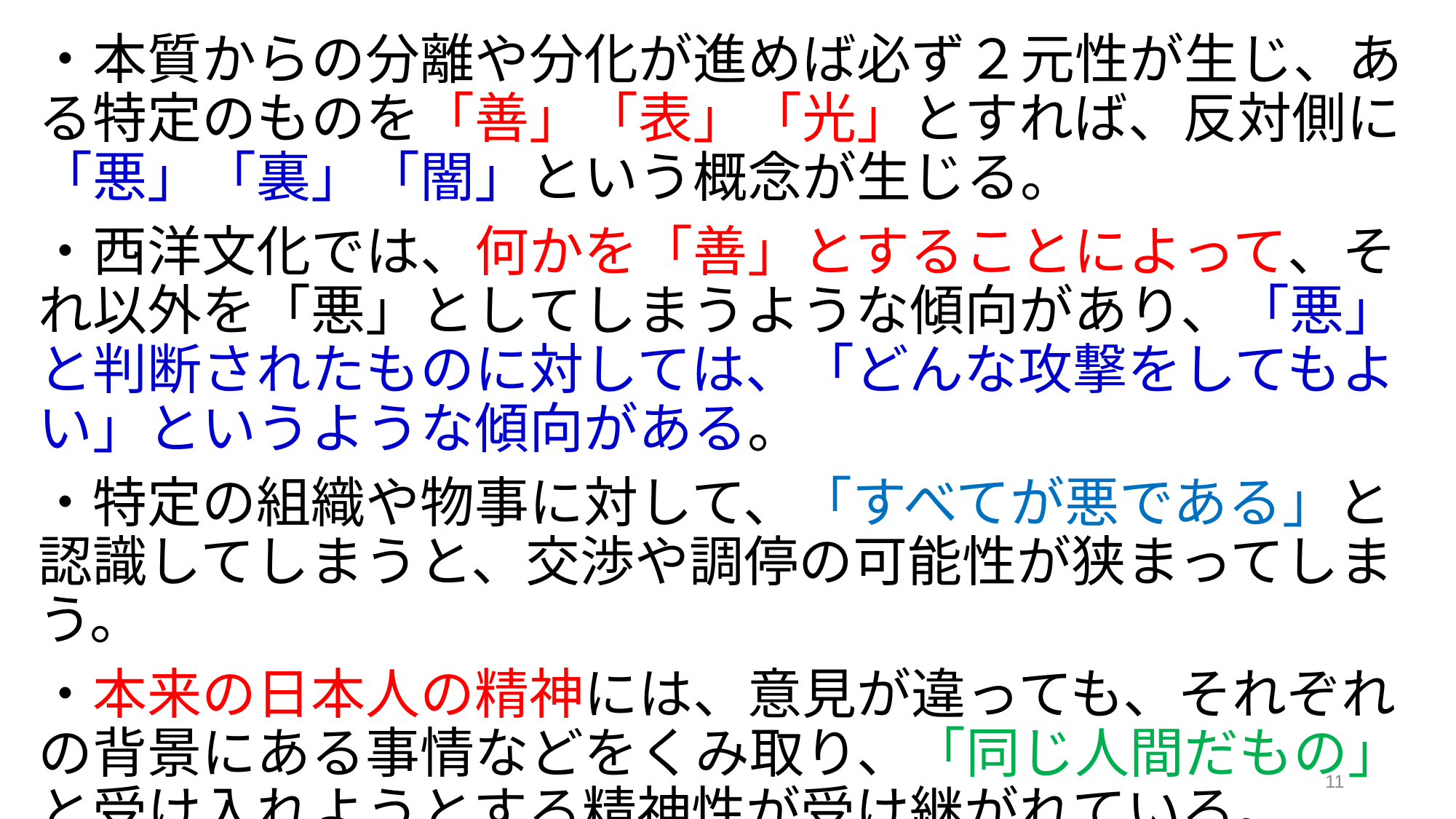

・本質からの分離や分化が進めば必ず２元性が生じ、ある特定のものを「善」「表」「光」とすれば、反対側に「悪」「裏」「闇」という概念が生じる。
・西洋文化では、何かを「善」とすることによって、それ以外を「悪」としてしまうような傾向があり、「悪」と判断されたものに対しては、「どんな攻撃をしてもよい」というような傾向がある。
・特定の組織や物事に対して、「すべてが悪である」と認識してしまうと、交渉や調停の可能性が狭まってしまう。
・本来の日本人の精神には、意見が違っても、それぞれの背景にある事情などをくみ取り、「同じ人間だもの」と受け入れようとする精神性が受け継がれている。

11